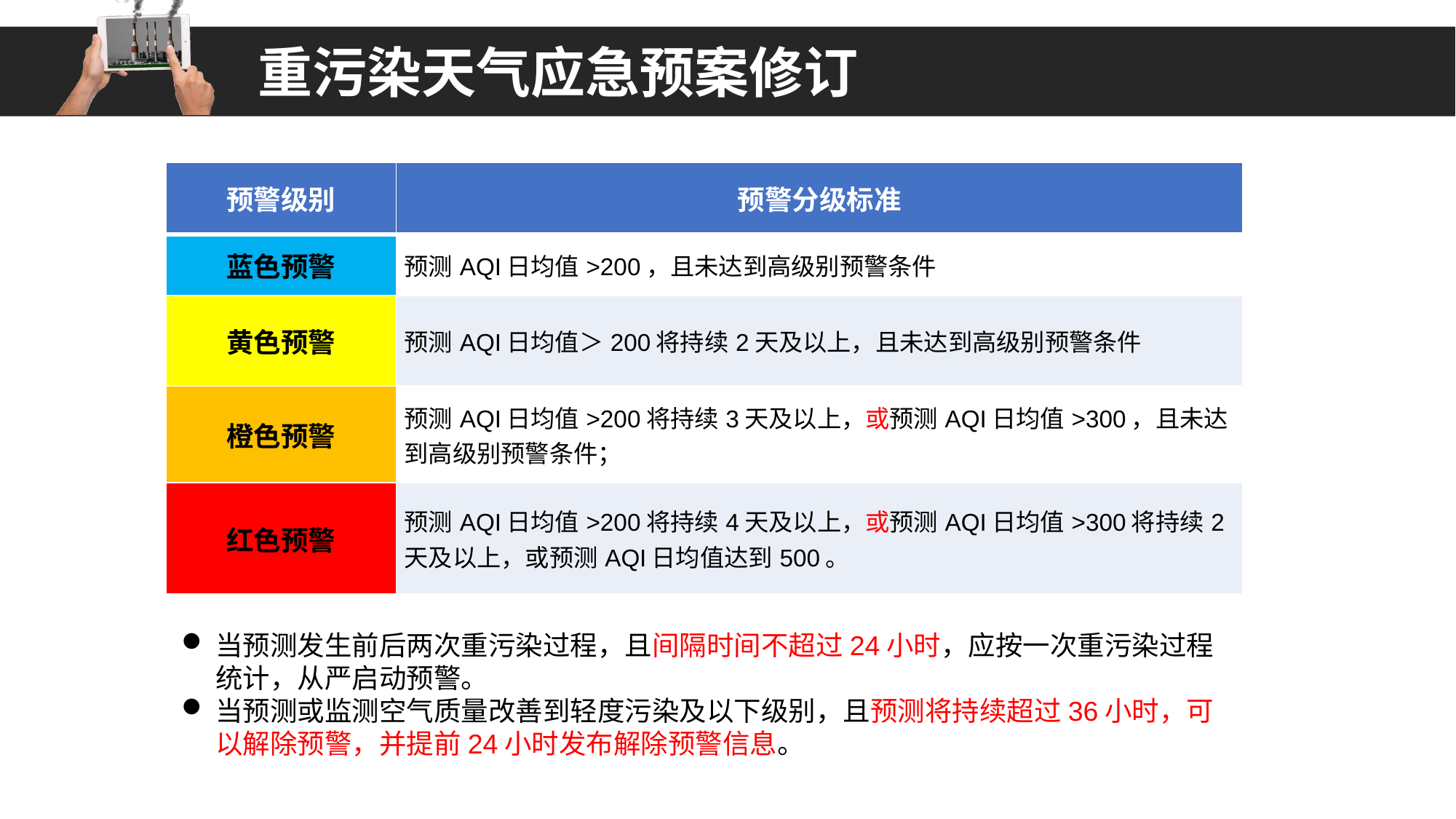

重污染天气应急预案修订
| 预警级别 | 预警分级标准 |
| --- | --- |
| 蓝色预警 | 预测AQI日均值>200，且未达到高级别预警条件 |
| 黄色预警 | 预测AQI日均值＞200将持续2天及以上，且未达到高级别预警条件 |
| 橙色预警 | 预测AQI日均值>200将持续3天及以上，或预测AQI日均值>300，且未达到高级别预警条件； |
| 红色预警 | 预测AQI日均值>200将持续4天及以上，或预测AQI日均值>300将持续2天及以上，或预测AQI日均值达到500。 |
当预测发生前后两次重污染过程，且间隔时间不超过24小时，应按一次重污染过程统计，从严启动预警。
当预测或监测空气质量改善到轻度污染及以下级别，且预测将持续超过36小时，可以解除预警，并提前24小时发布解除预警信息。